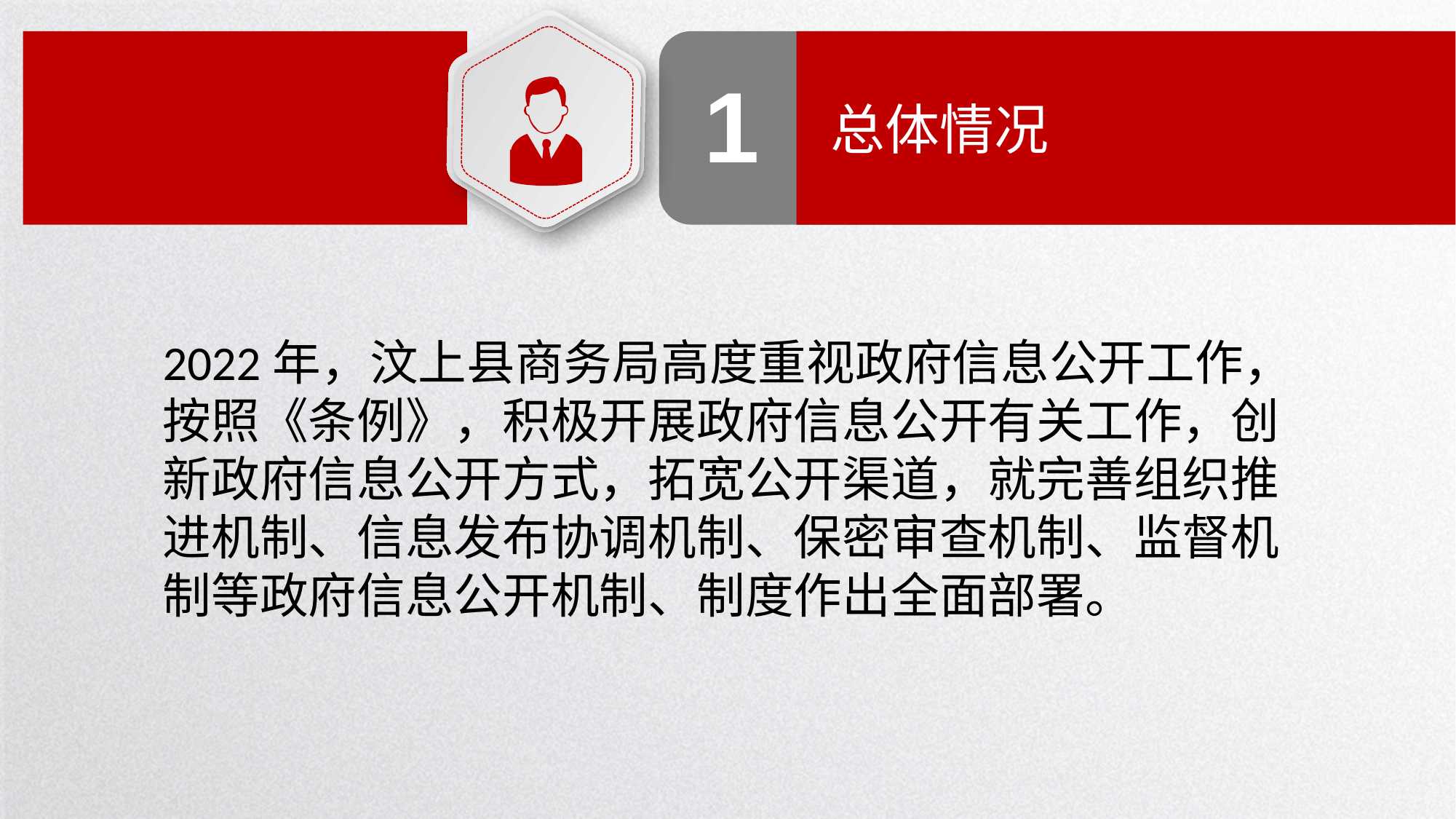

1

总体情况
2022年，汶上县商务局高度重视政府信息公开工作，按照《条例》，积极开展政府信息公开有关工作，创新政府信息公开方式，拓宽公开渠道，就完善组织推进机制、信息发布协调机制、保密审查机制、监督机制等政府信息公开机制、制度作出全面部署。
延时符